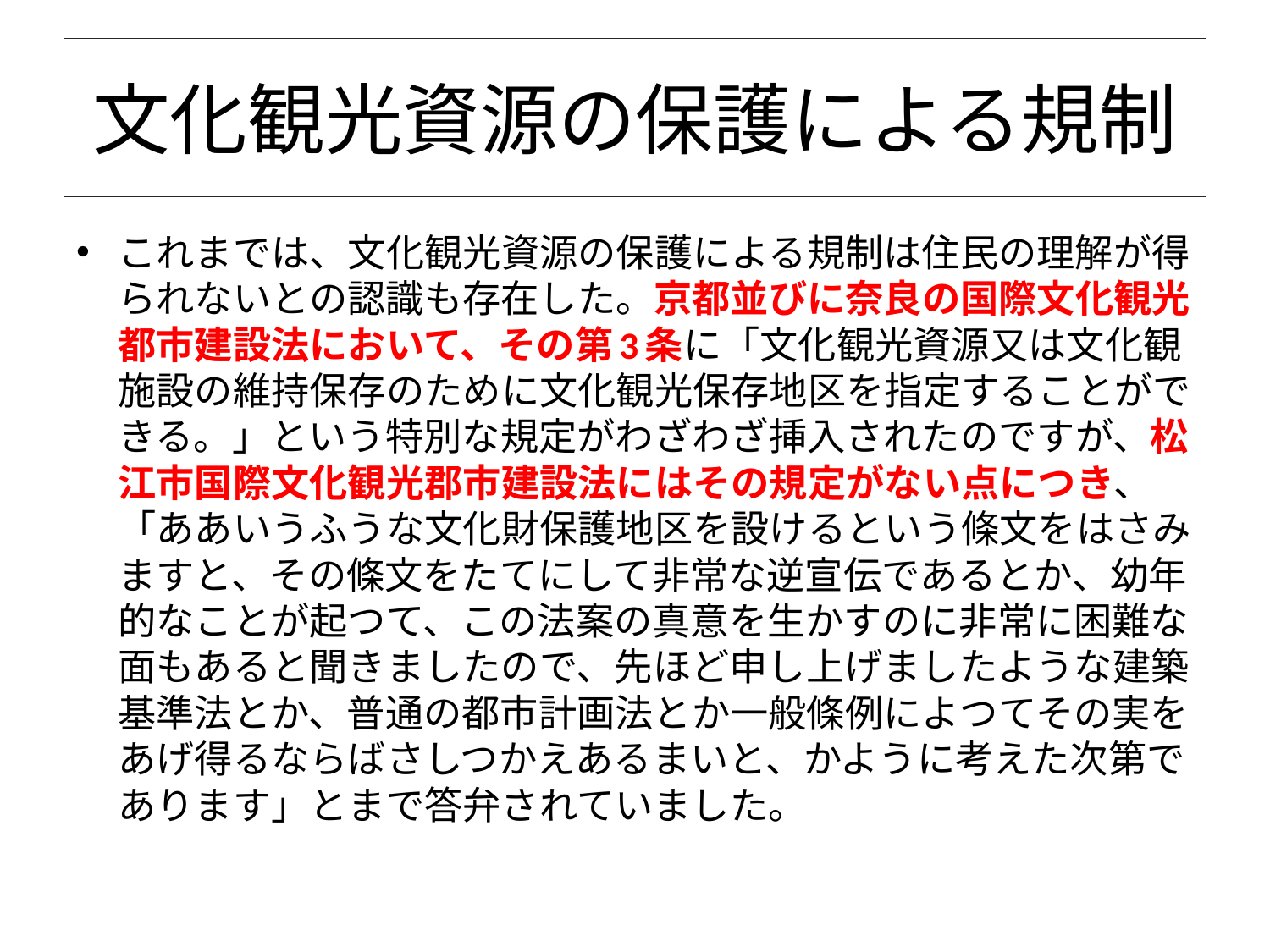

# 文化観光資源の保護による規制
これまでは、文化観光資源の保護による規制は住民の理解が得られないとの認識も存在した。京都並びに奈良の国際文化観光都市建設法において、その第3条に「文化観光資源又は文化観施設の維持保存のために文化観光保存地区を指定することができる。」という特別な規定がわざわざ挿入されたのですが、松江市国際文化観光郡市建設法にはその規定がない点につき、「ああいうふうな文化財保護地区を設けるという條文をはさみますと、その條文をたてにして非常な逆宣伝であるとか、幼年的なことが起つて、この法案の真意を生かすのに非常に困難な面もあると聞きましたので、先ほど申し上げましたような建築基準法とか、普通の都市計画法とか一般條例によつてその実をあげ得るならばさしつかえあるまいと、かように考えた次第であります」とまで答弁されていました。